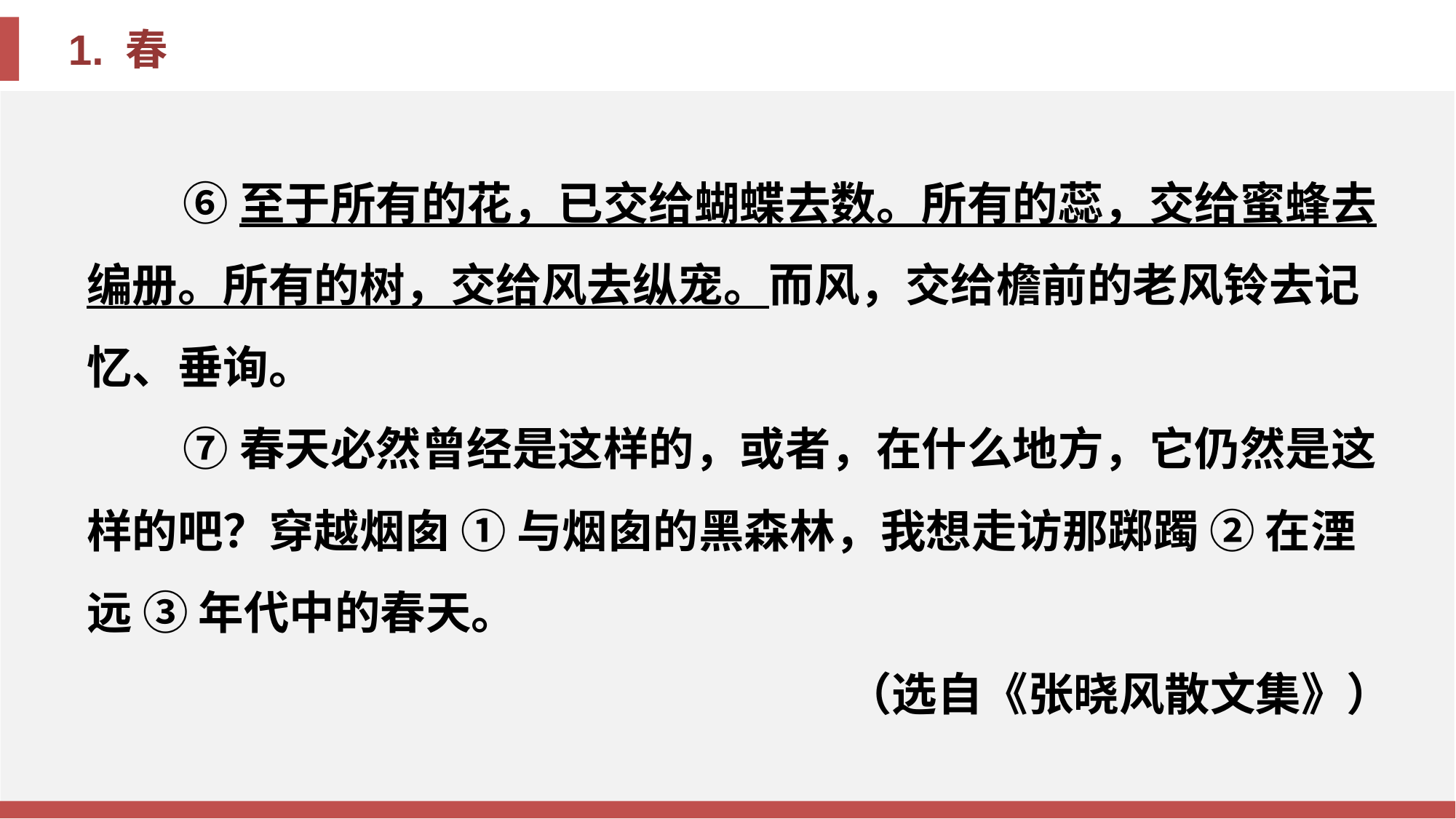

⑥至于所有的花，已交给蝴蝶去数。所有的蕊，交给蜜蜂去编册。所有的树，交给风去纵宠。而风，交给檐前的老风铃去记忆、垂询。
⑦春天必然曾经是这样的，或者，在什么地方，它仍然是这样的吧？穿越烟囱 ① 与烟囱的黑森林，我想走访那踯躅 ② 在湮远 ③ 年代中的春天。
（选自《张晓风散文集》）